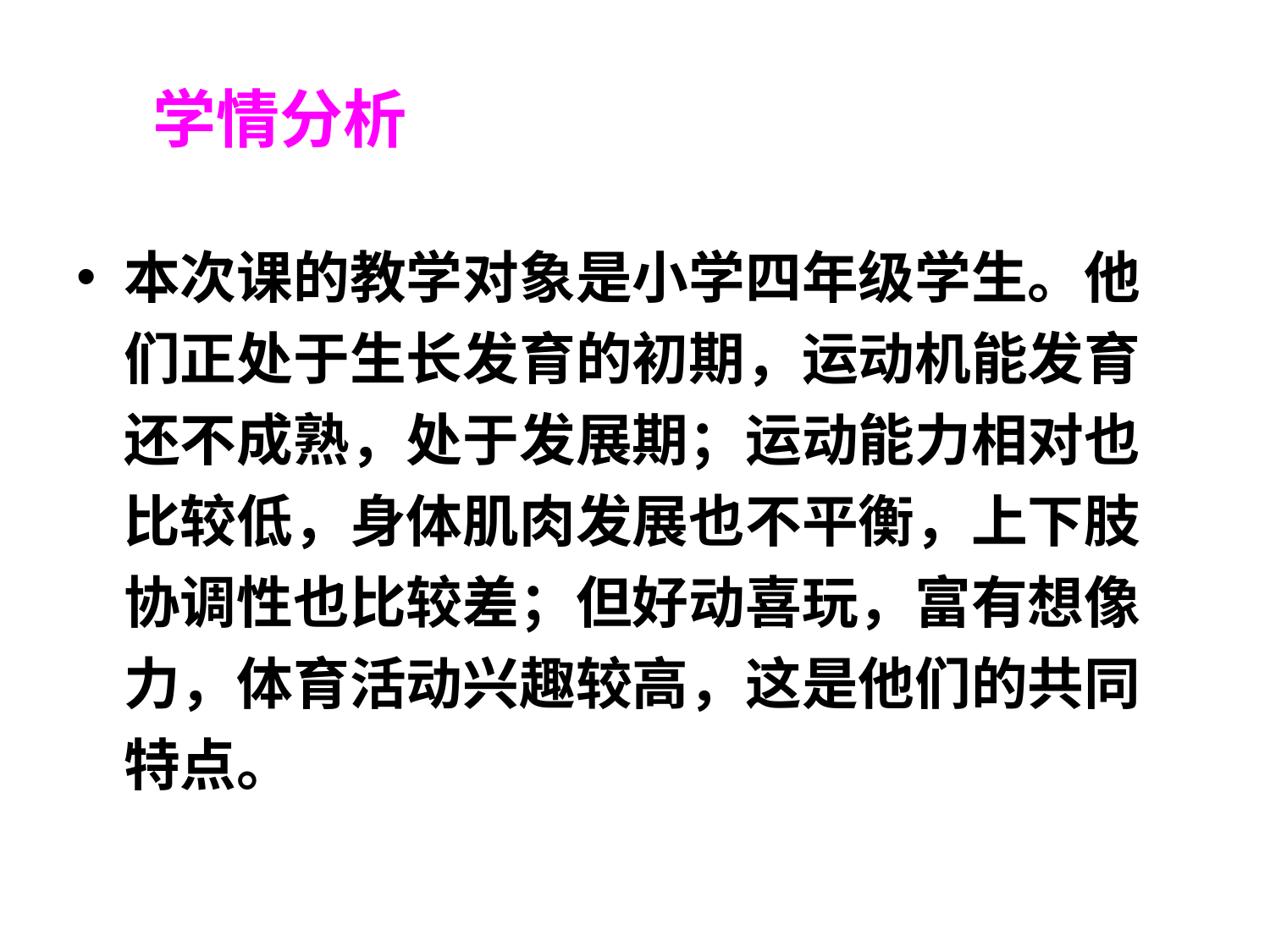

# 学情分析
本次课的教学对象是小学四年级学生。他们正处于生长发育的初期，运动机能发育还不成熟，处于发展期；运动能力相对也比较低，身体肌肉发展也不平衡，上下肢协调性也比较差；但好动喜玩，富有想像力，体育活动兴趣较高，这是他们的共同特点。